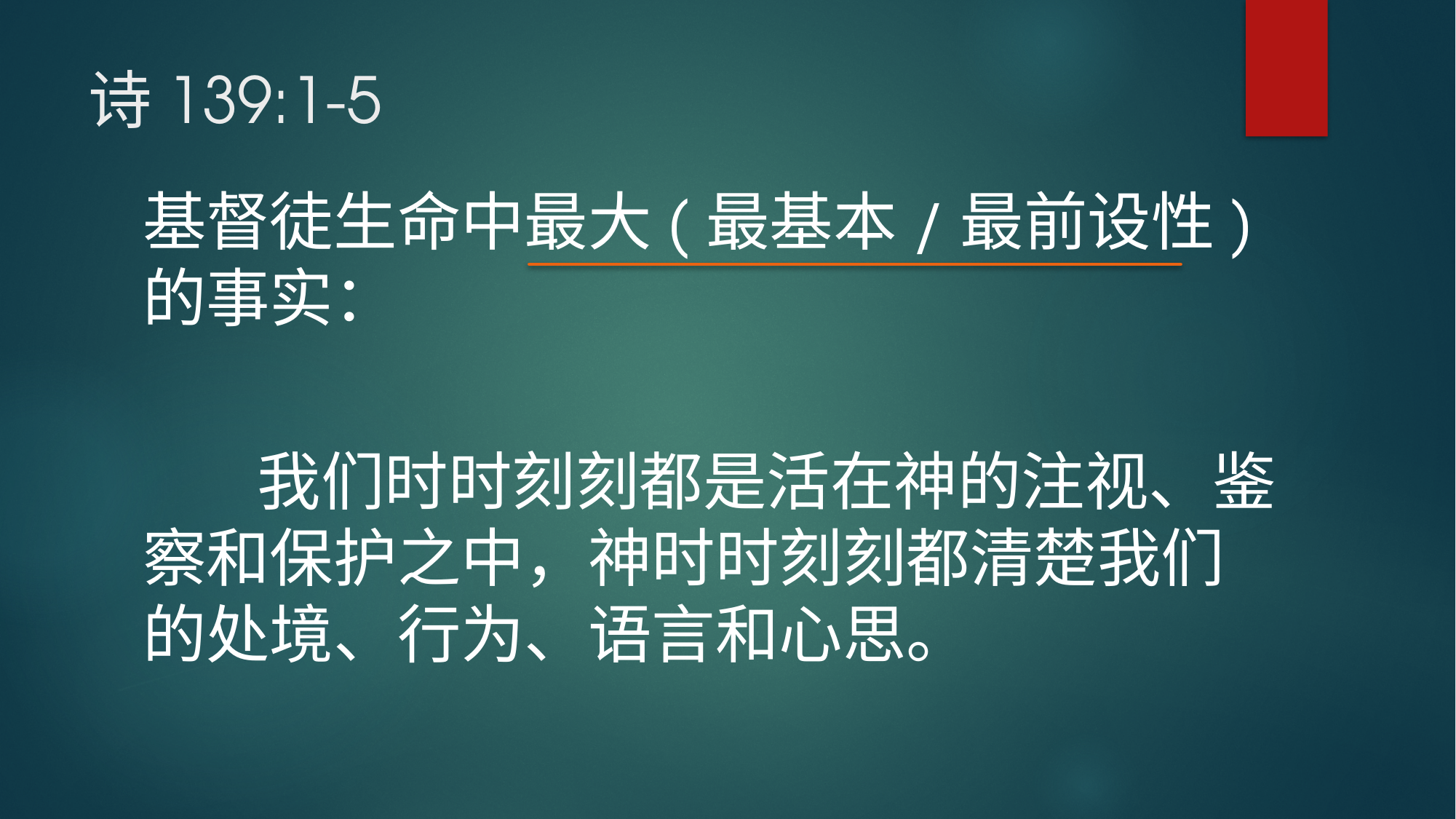

# 诗139:1-5
基督徒生命中最大(最基本/最前设性)的事实：

       我们时时刻刻都是活在神的注视、鉴察和保护之中，神时时刻刻都清楚我们的处境、行为、语言和心思。